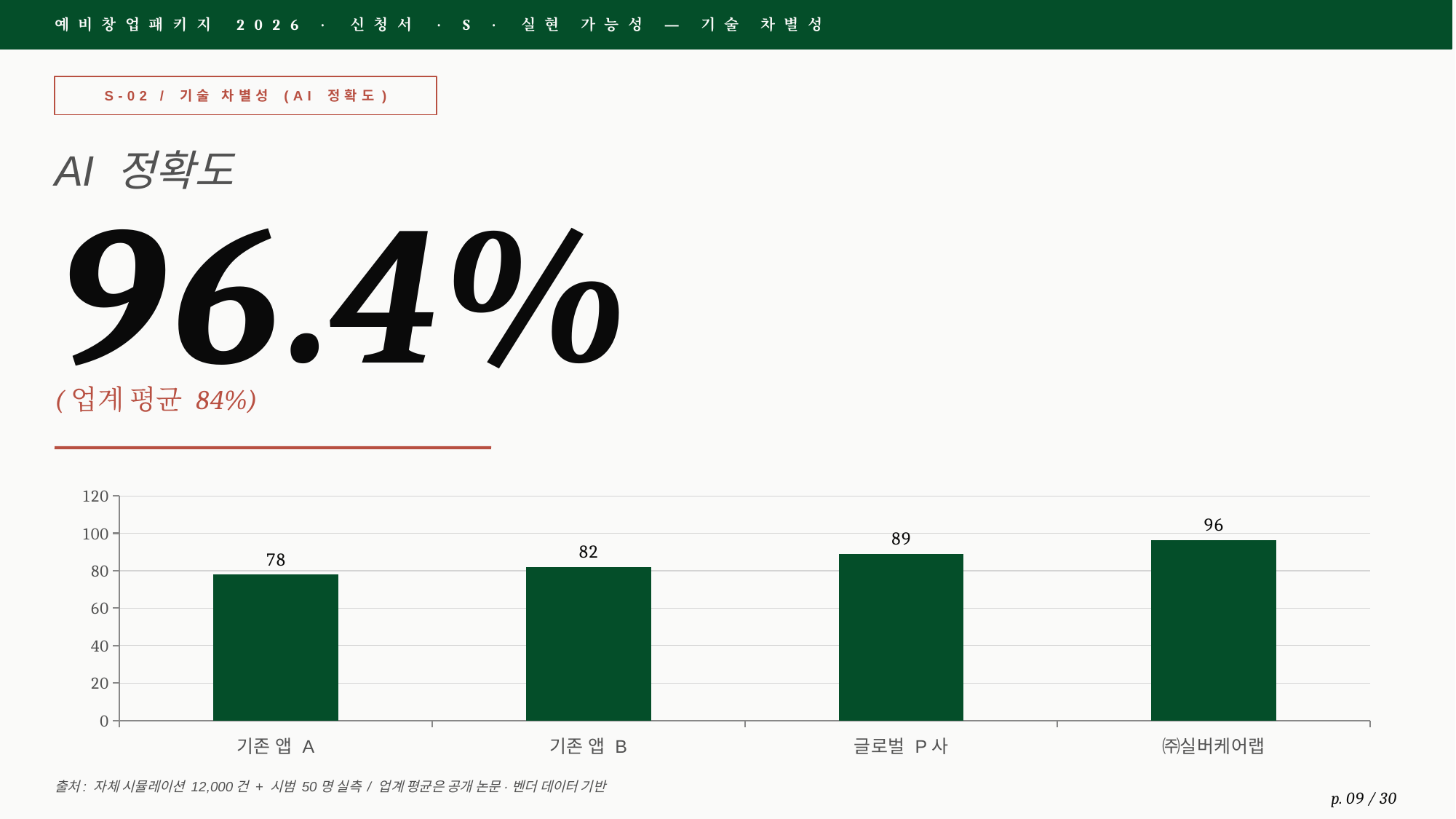

예비창업패키지 2026 · 신청서 · S · 실현 가능성 — 기술 차별성

S-02 / 기술 차별성 (AI 정확도)
AI 정확도
96.4%
(업계 평균 84%)

### Chart

| Category | 정확도 |
|---|---|
| 기존 앱 A | 78.0 |
| 기존 앱 B | 82.0 |
| 글로벌 P사 | 89.0 |
| ㈜실버케어랩 | 96.4 |
출처: 자체 시뮬레이션 12,000건 + 시범 50명 실측 / 업계 평균은 공개 논문·벤더 데이터 기반
p. 09 / 30